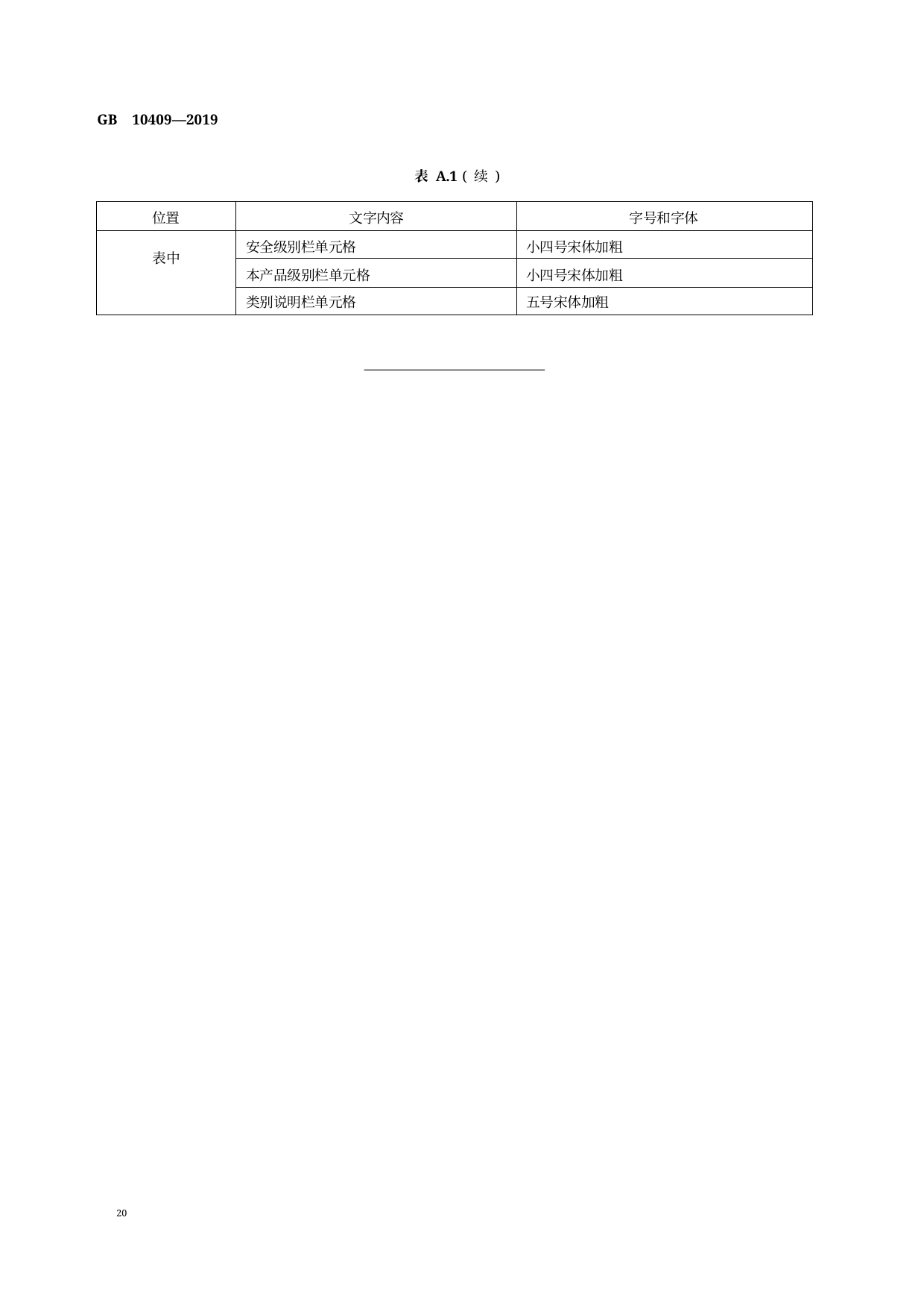

GB   10409—2019

表 A.1 ( 续 )
| 位置 | 文字内容 | 字号和字体 |
| --- | --- | --- |
| 表中 | 安全级别栏单元格 | 小四号宋体加粗 |
|  | 本产品级别栏单元格 | 小四号宋体加粗 |
|  | 类别说明栏单元格 | 五号宋体加粗 |

20